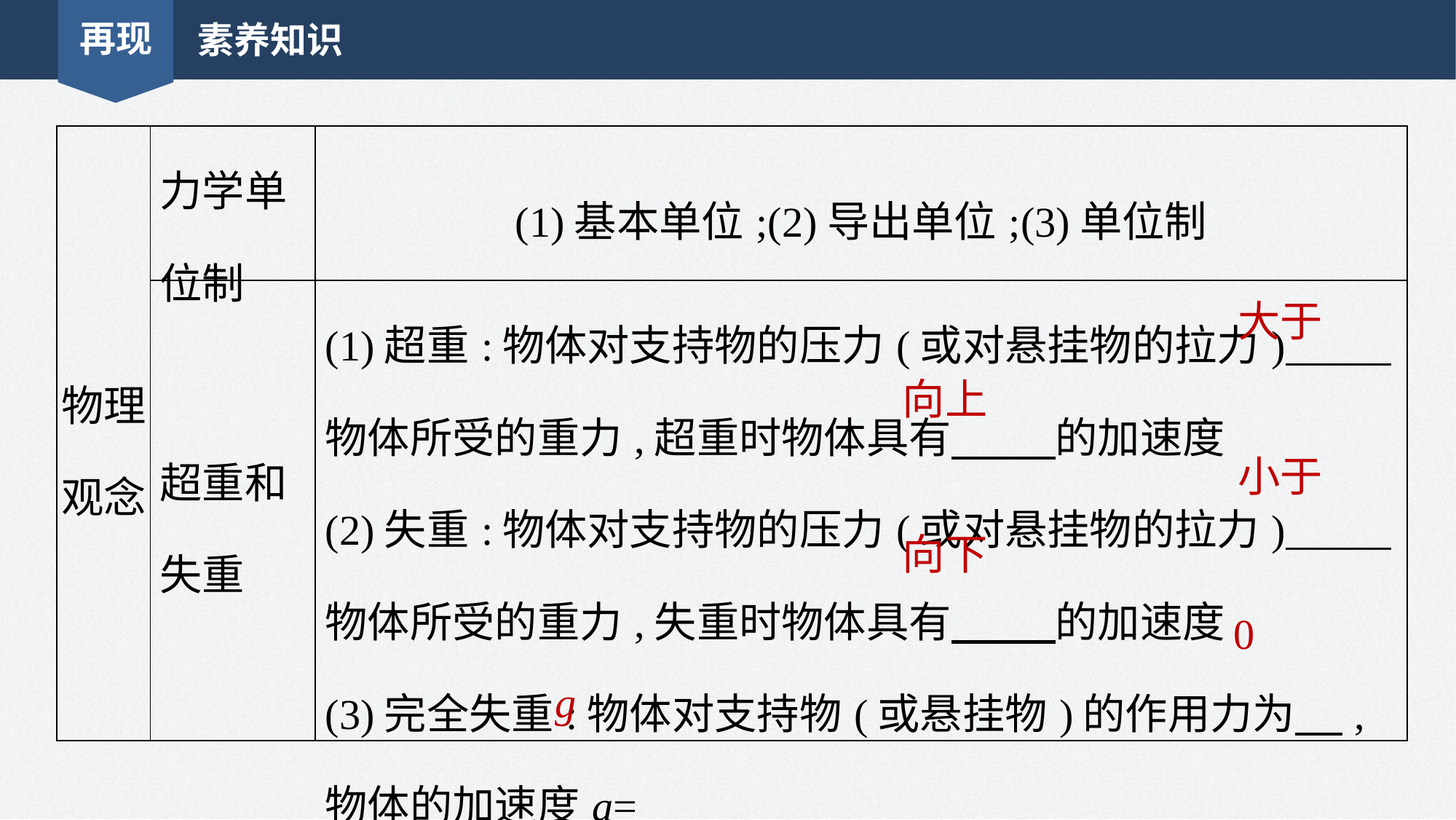

再现
素养知识
| 物理 观念 | 力学单位制 | (1)基本单位;(2)导出单位;(3)单位制 |
| --- | --- | --- |
|  | 超重和失重 | (1)超重:物体对支持物的压力(或对悬挂物的拉力) 物体所受的重力,超重时物体具有 的加速度 (2)失重:物体对支持物的压力(或对悬挂物的拉力) 物体所受的重力,失重时物体具有 的加速度 (3)完全失重:物体对支持物(或悬挂物)的作用力为 ,物体的加速度a=\_\_ |
大于
向上
小于
向下
0
g